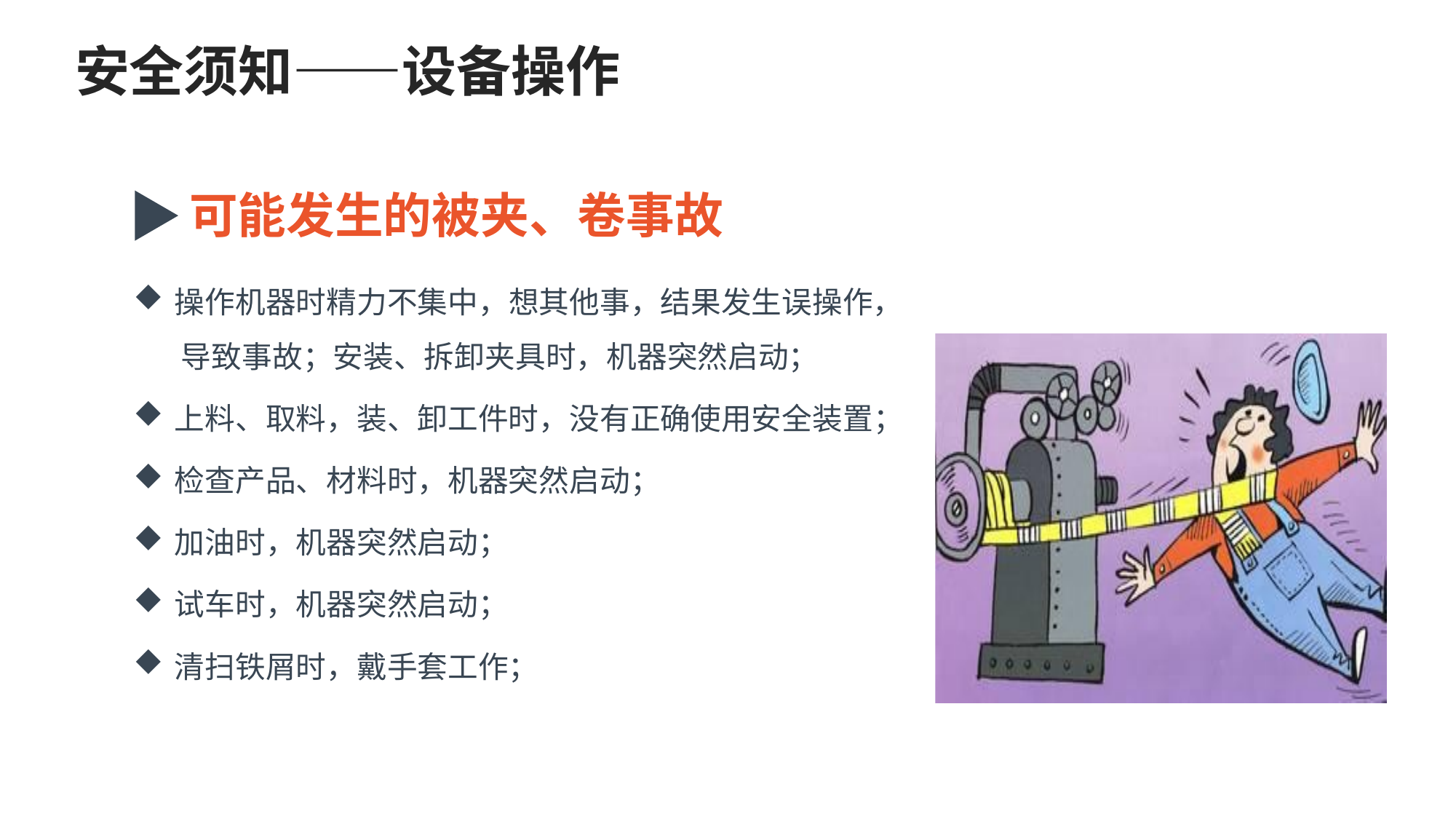

# 安全须知——设备操作
可能发生的被夹、卷事故
操作机器时精力不集中，想其他事，结果发生误操作， 导致事故；安装、拆卸夹具时，机器突然启动；
上料、取料，装、卸工件时，没有正确使用安全装置；
检查产品、材料时，机器突然启动；
加油时，机器突然启动；
试车时，机器突然启动；
清扫铁屑时，戴手套工作；